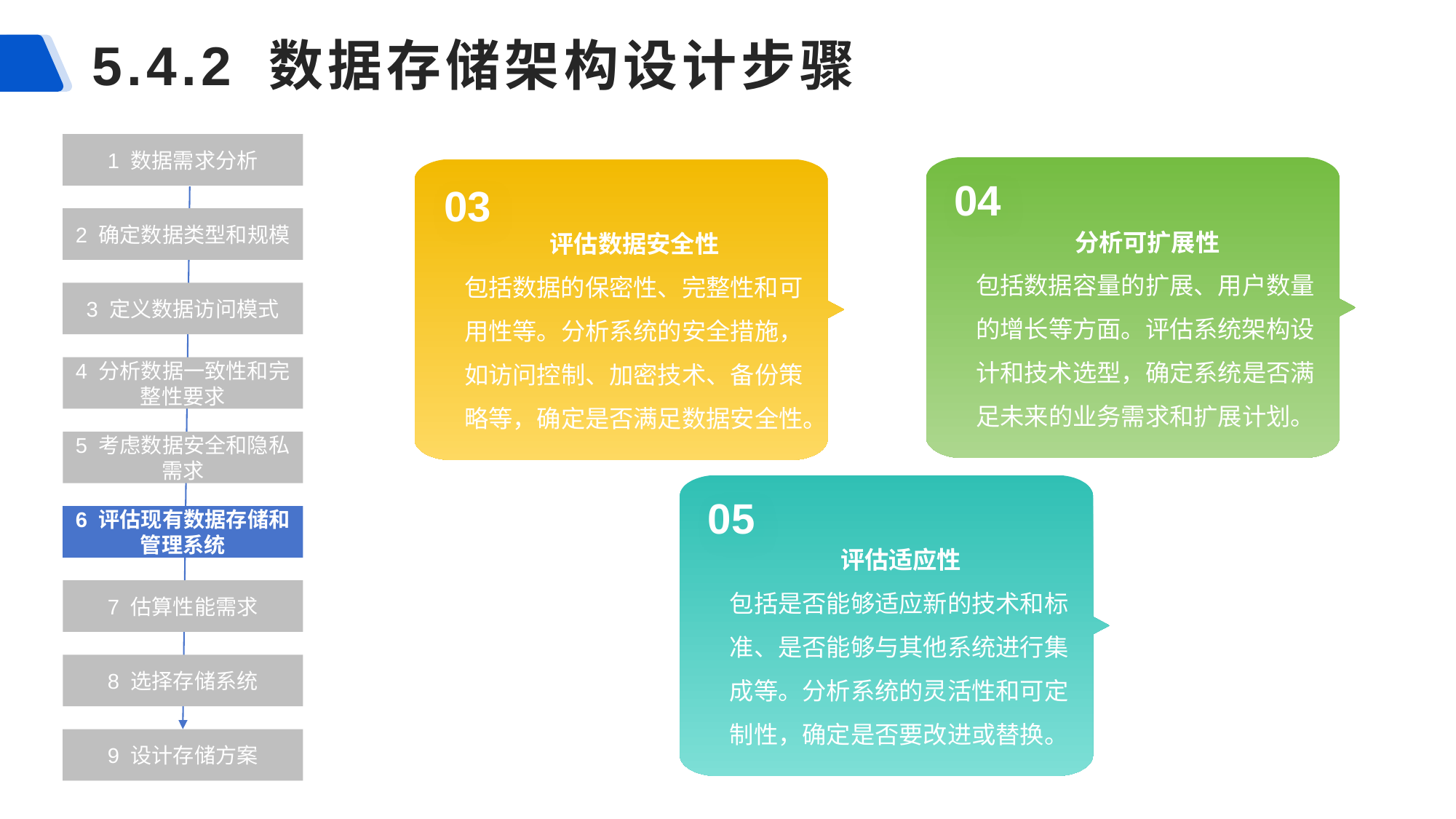

# 5.4.2 数据存储架构设计步骤
1 数据需求分析
分析可扩展性
包括数据容量的扩展、用户数量的增长等方面。评估系统架构设计和技术选型，确定系统是否满足未来的业务需求和扩展计划。

04
评估数据安全性
包括数据的保密性、完整性和可用性等。分析系统的安全措施，如访问控制、加密技术、备份策略等，确定是否满足数据安全性。
03
2 确定数据类型和规模
3 定义数据访问模式
4 分析数据一致性和完整性要求
5 考虑数据安全和隐私需求
评估适应性
包括是否能够适应新的技术和标准、是否能够与其他系统进行集成等。分析系统的灵活性和可定制性，确定是否要改进或替换。

05
6 评估现有数据存储和管理系统
7 估算性能需求
8 选择存储系统
9 设计存储方案